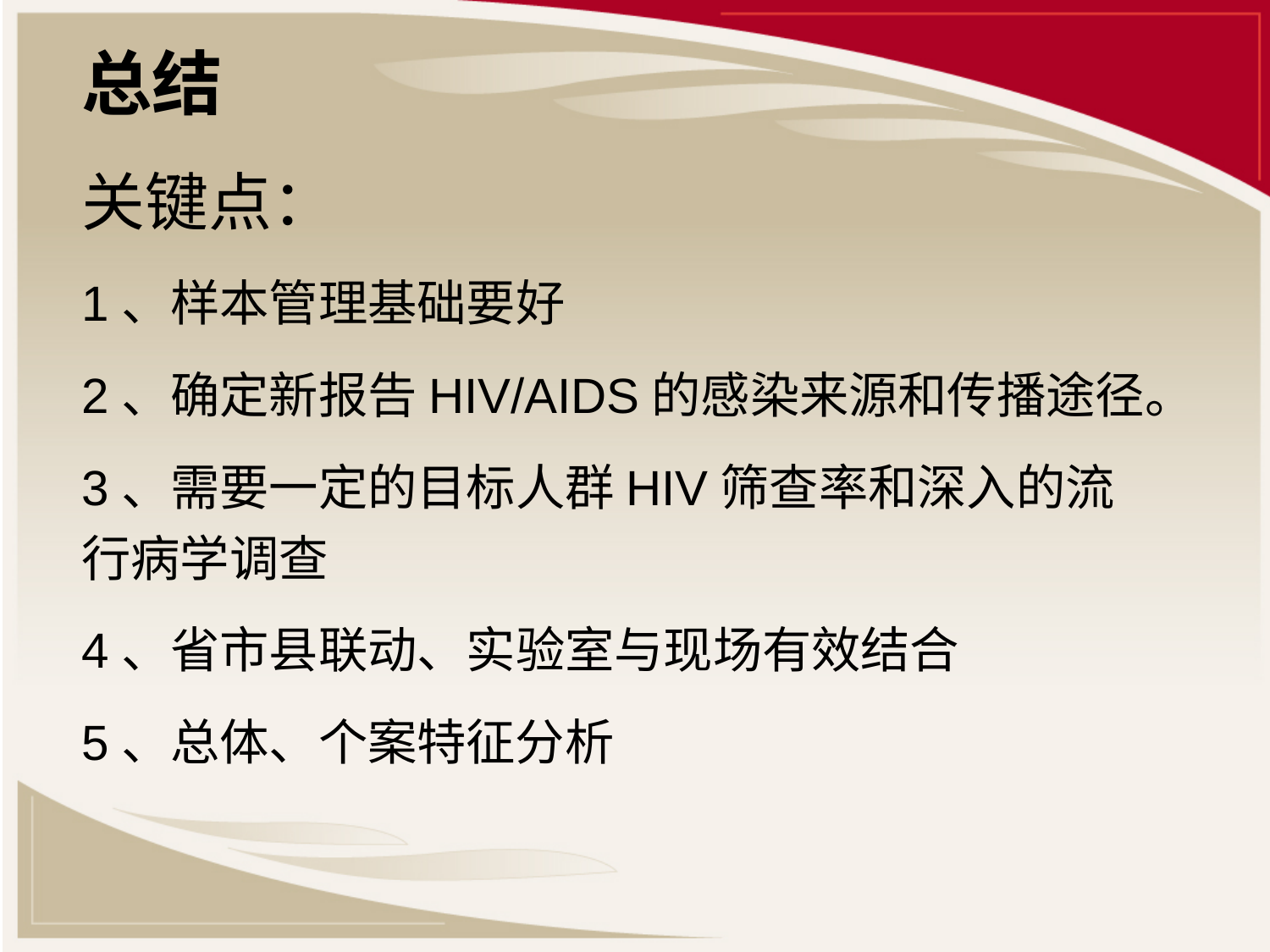

总结
关键点：
1、样本管理基础要好
2、确定新报告HIV/AIDS的感染来源和传播途径。
3、需要一定的目标人群HIV筛查率和深入的流行病学调查
4、省市县联动、实验室与现场有效结合
5、总体、个案特征分析